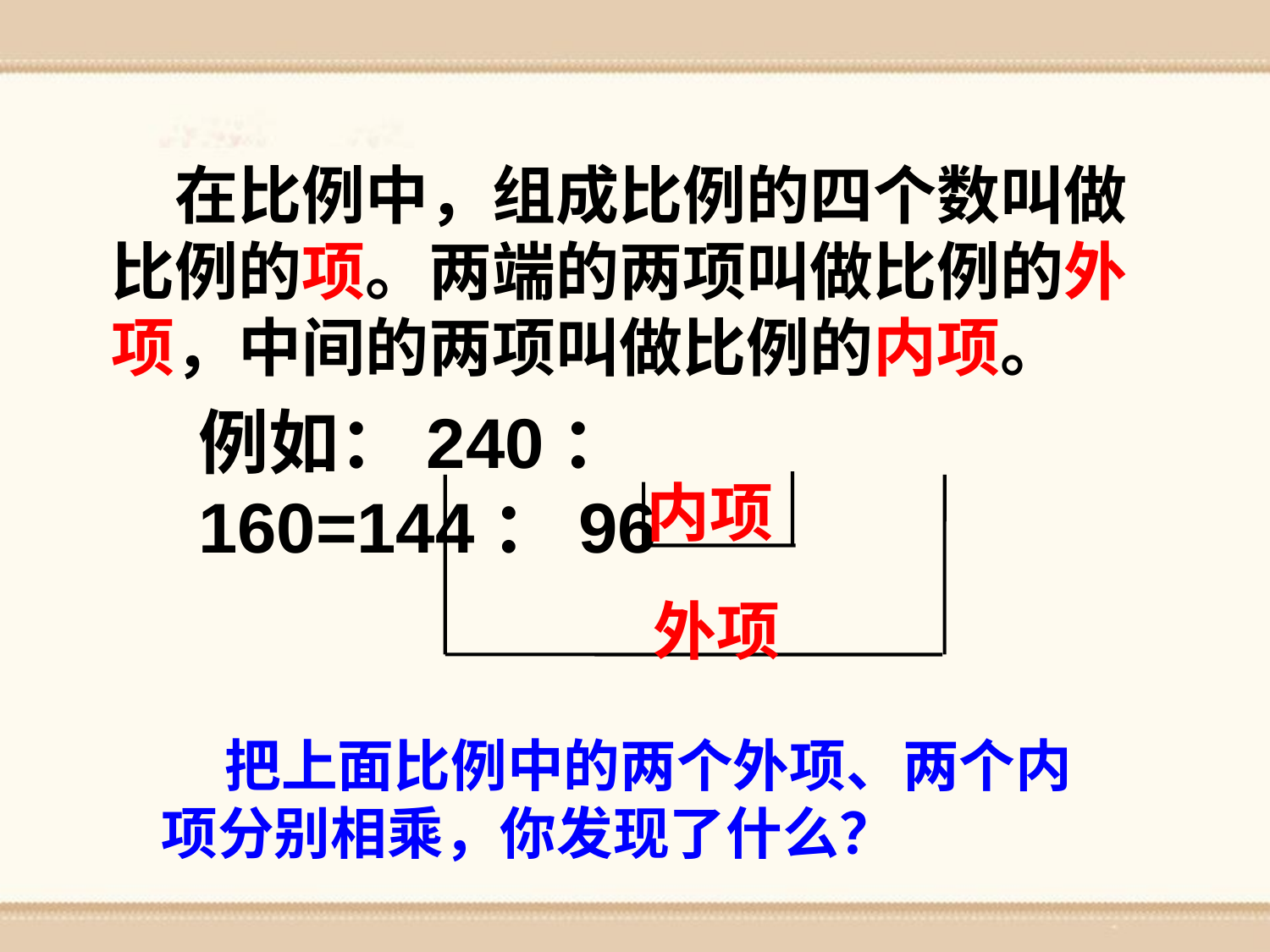

在比例中，组成比例的四个数叫做比例的项。两端的两项叫做比例的外项，中间的两项叫做比例的内项。
例如：240：160=144：96
内项

外项
把上面比例中的两个外项、两个内项分别相乘，你发现了什么？